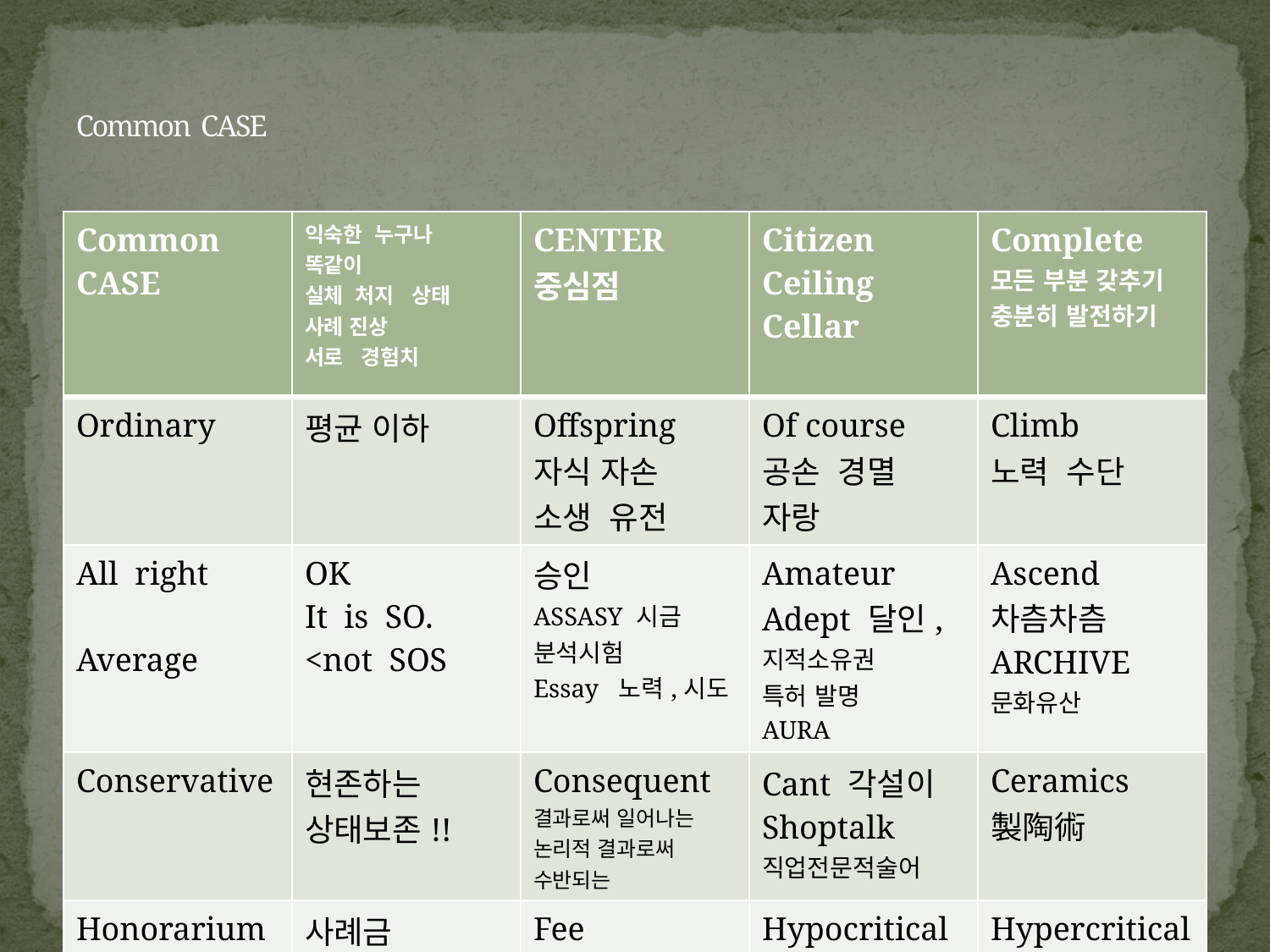

# Common  CASE
| Common CASE | 익숙한 누구나 똑같이 실체 처지 상태 사례 진상 서로 경험치 | CENTER 중심점 | Citizen Ceiling Cellar | Complete 모든 부분 갖추기 충분히 발전하기 |
| --- | --- | --- | --- | --- |
| Ordinary | 평균 이하 | Offspring 자식 자손 소생 유전 | Of course 공손 경멸 자랑 | Climb 노력 수단 |
| All right Average | OK It is SO. <not SOS | 승인 ASSASY 시금 분석시험 Essay 노력,시도 | Amateur Adept 달인, 지적소유권 특허 발명 AURA | Ascend 차츰차츰 ARCHIVE 문화유산 |
| Conservative | 현존하는 상태보존!! | Consequent 결과로써 일어나는 논리적 결과로써 수반되는 | Cant 각설이 Shoptalk 직업전문적술어 | Ceramics 製陶術 |
| Honorarium | 사례금 | Fee <내라,달라 | Hypocritical 위선적인 | Hypercritical 혹평적인 |